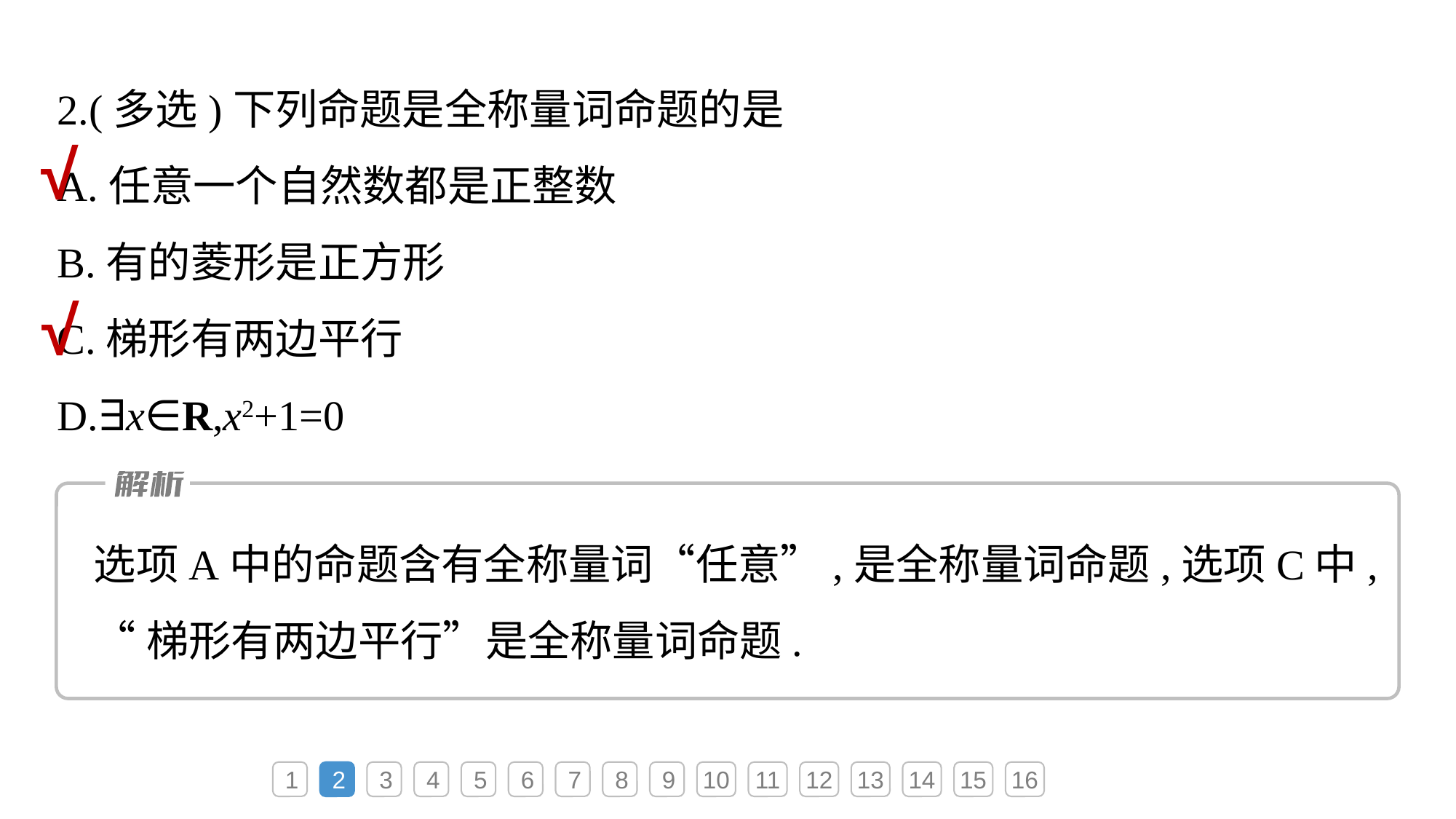

2.(多选)下列命题是全称量词命题的是
A.任意一个自然数都是正整数
B.有的菱形是正方形
C.梯形有两边平行
D.∃x∈R,x2+1=0
√
√

选项A中的命题含有全称量词“任意”,是全称量词命题,选项C中,
“梯形有两边平行”是全称量词命题.
1
2
3
4
5
6
7
8
9
10
11
12
13
14
15
16